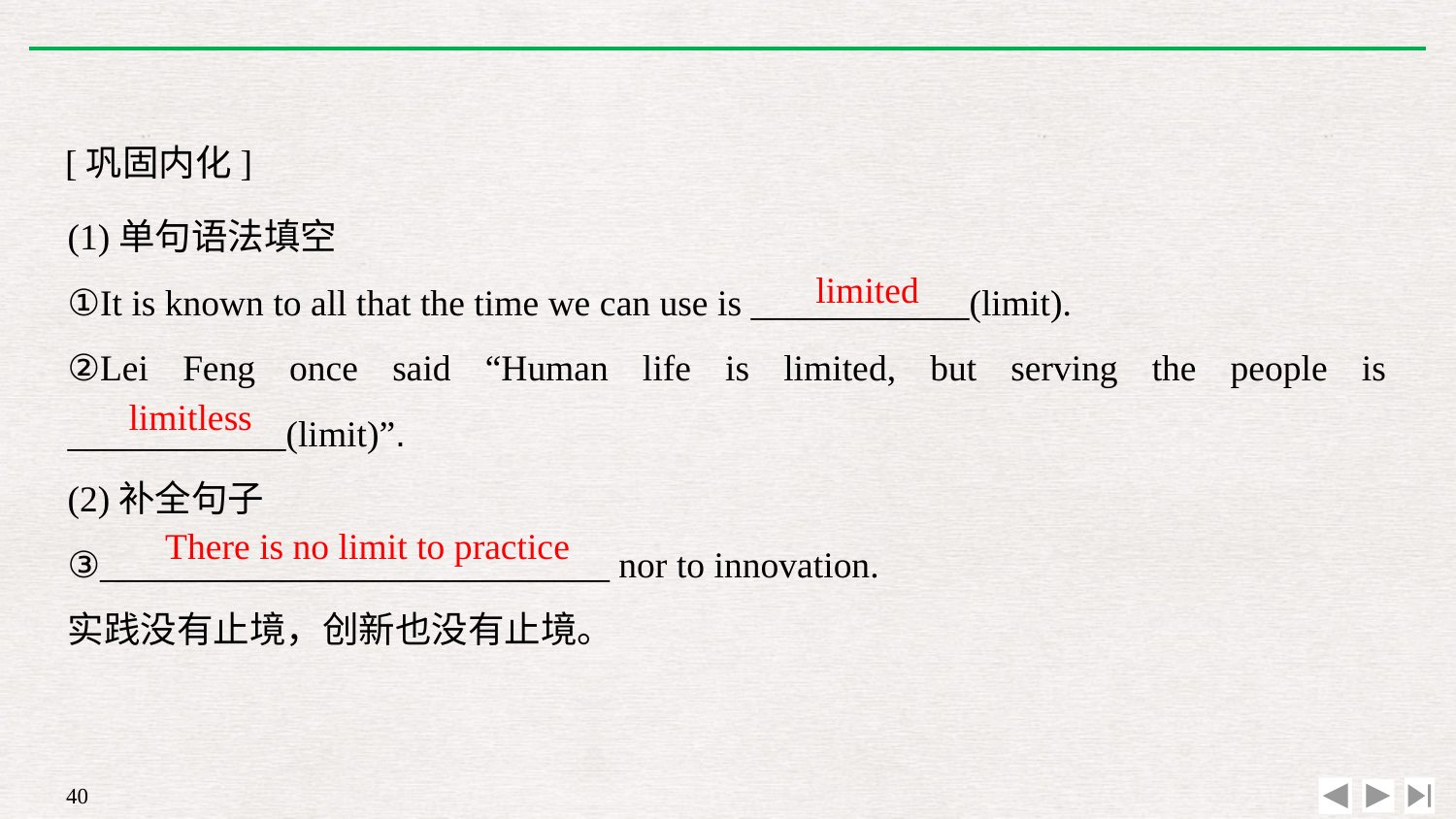

[巩固内化]
(1)单句语法填空
①It is known to all that the time we can use is ____________(limit).
②Lei Feng once said “Human life is limited, but serving the people is ____________(limit)”.
(2)补全句子
③____________________________ nor to innovation.
实践没有止境，创新也没有止境。
limited
limitless
There is no limit to practice